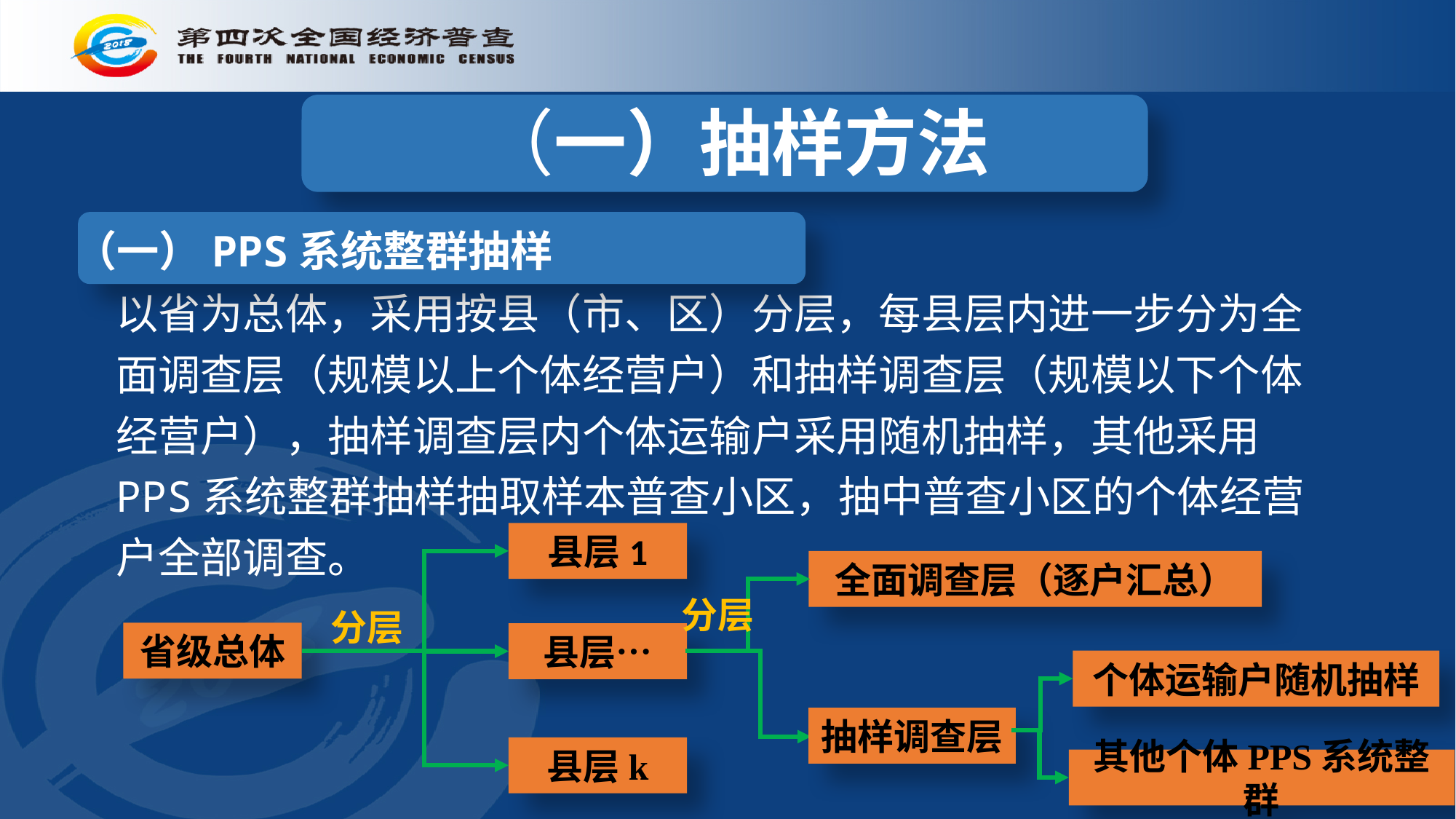

（一）抽样方法

以省为总体，采用按县（市、区）分层，每县层内进一步分为全面调查层（规模以上个体经营户）和抽样调查层（规模以下个体经营户），抽样调查层内个体运输户采用随机抽样，其他采用PPS系统整群抽样抽取样本普查小区，抽中普查小区的个体经营户全部调查。

（一）PPS系统整群抽样
县层1
全面调查层（逐户汇总）
分层
分层
省级总体
县层…
个体运输户随机抽样
抽样调查层
县层k
其他个体PPS系统整群